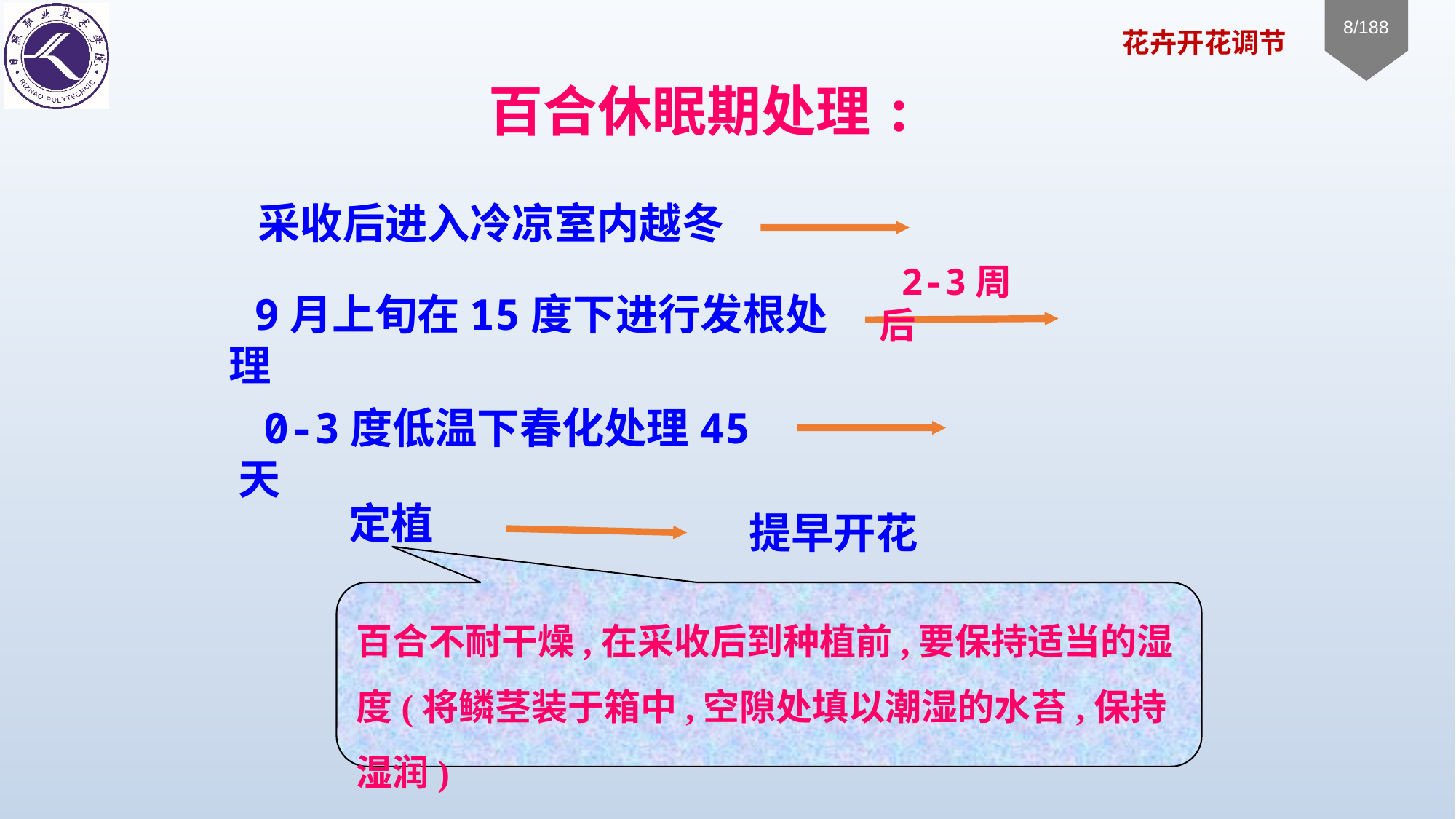

# 百合休眠期处理:
 采收后进入冷凉室内越冬

 2-3周后
 9月上旬在15度下进行发根处理

 0-3度低温下春化处理45天

 定植
 提早开花

百合不耐干燥,在采收后到种植前,要保持适当的湿度(将鳞茎装于箱中,空隙处填以潮湿的水苔,保持湿润)